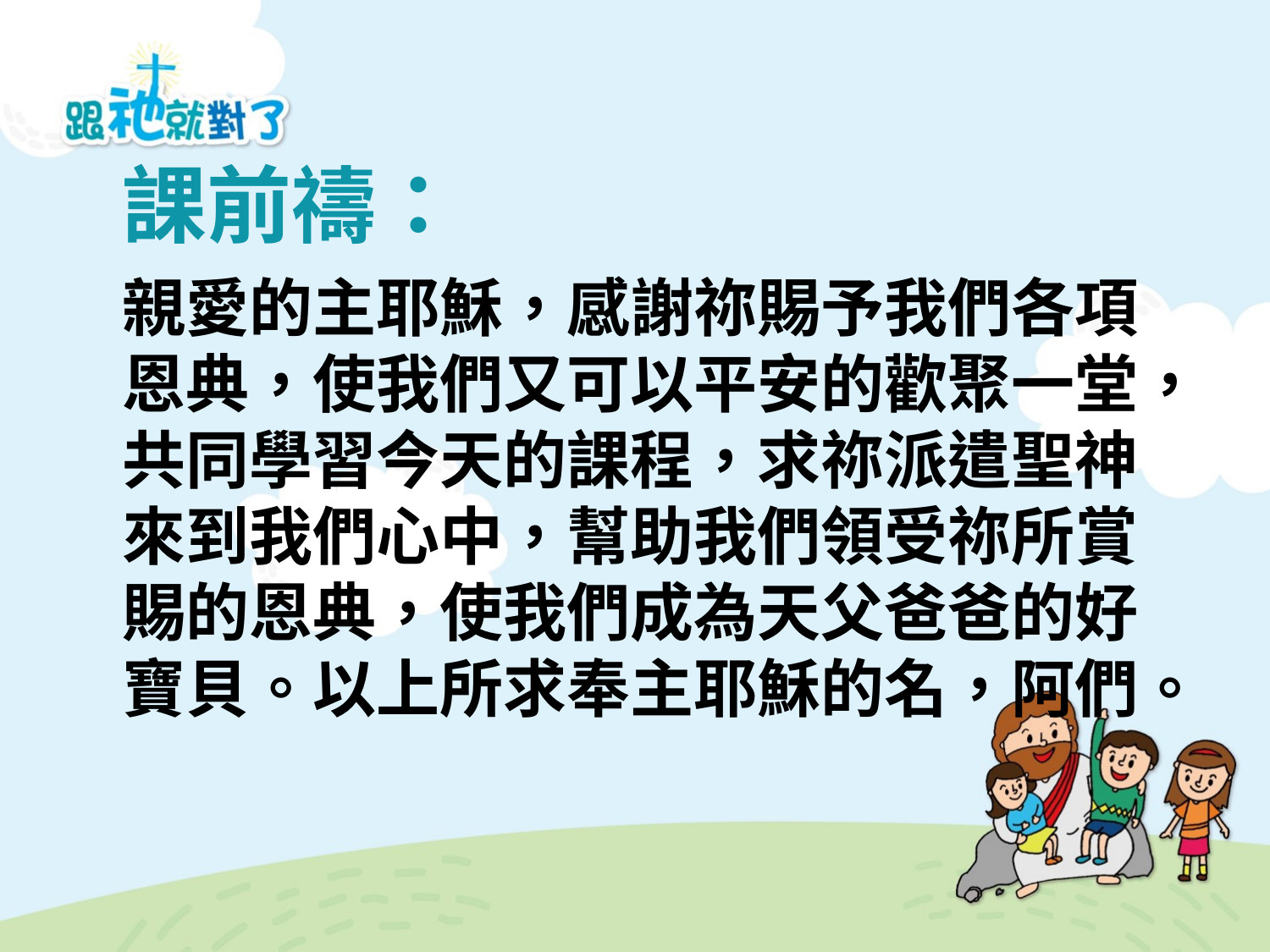

課前禱：
親愛的主耶穌，感謝祢賜予我們各項恩典，使我們又可以平安的歡聚一堂，共同學習今天的課程，求祢派遣聖神來到我們心中，幫助我們領受祢所賞賜的恩典，使我們成為天父爸爸的好寶貝。以上所求奉主耶穌的名，阿們。